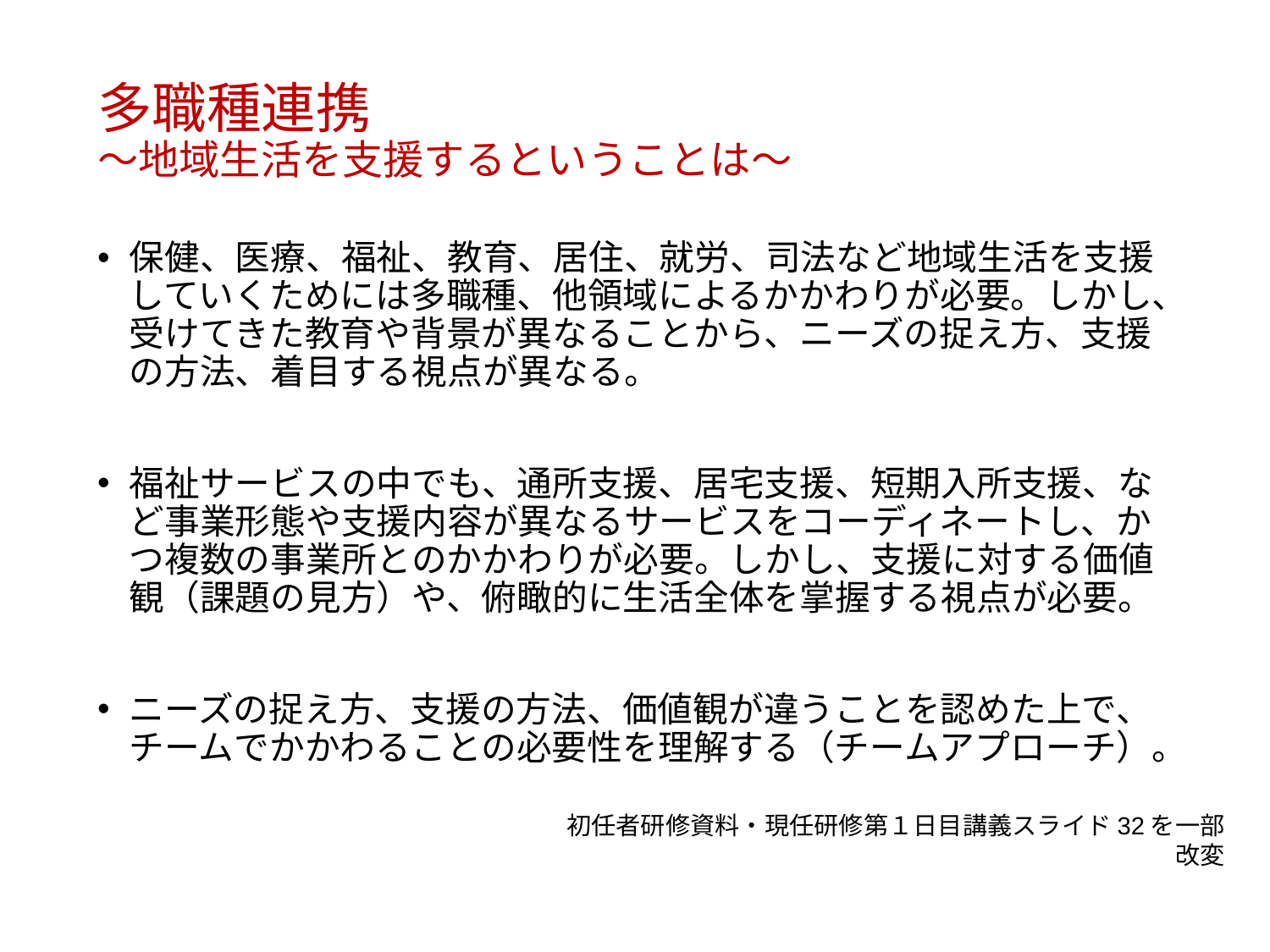

多職種連携
～地域生活を支援するということは～
保健、医療、福祉、教育、居住、就労、司法など地域生活を支援していくためには多職種、他領域によるかかわりが必要。しかし、受けてきた教育や背景が異なることから、ニーズの捉え方、支援の方法、着目する視点が異なる。

福祉サービスの中でも、通所支援、居宅支援、短期入所支援、など事業形態や支援内容が異なるサービスをコーディネートし、かつ複数の事業所とのかかわりが必要。しかし、支援に対する価値観（課題の見方）や、俯瞰的に生活全体を掌握する視点が必要。

ニーズの捉え方、支援の方法、価値観が違うことを認めた上で、チームでかかわることの必要性を理解する（チームアプローチ）。
初任者研修資料・現任研修第１日目講義スライド32を一部改変